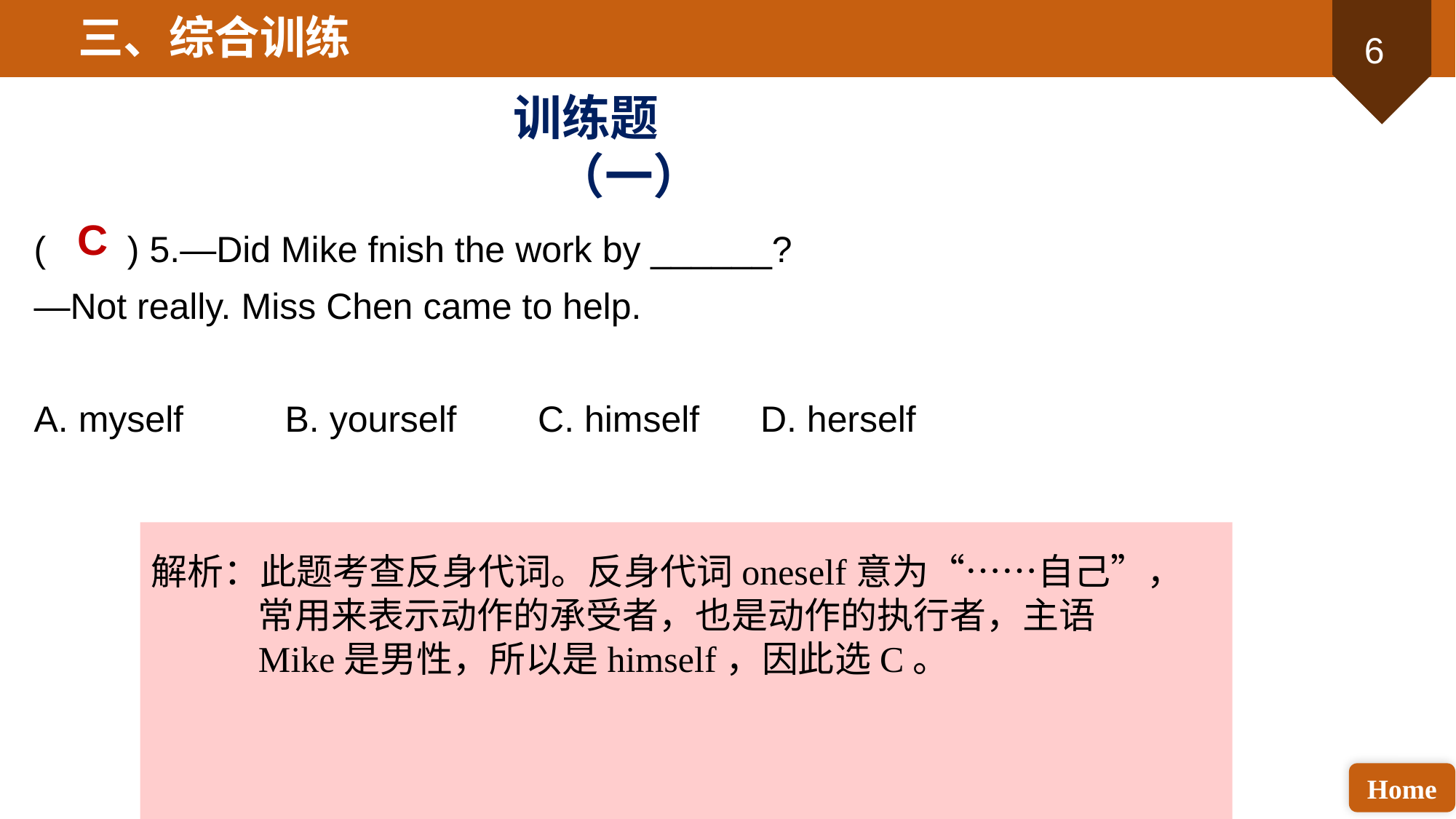

三、综合训练
训练题（一）
C
(        ) 5.—Did Mike fnish the work by ______?
—Not really. Miss Chen came to help.

A. myself          B. yourself        C. himself      D. herself

解析：此题考查反身代词。反身代词oneself意为“……自己”，常用来表示动作的承受者，也是动作的执行者，主语Mike是男性，所以是himself，因此选C。